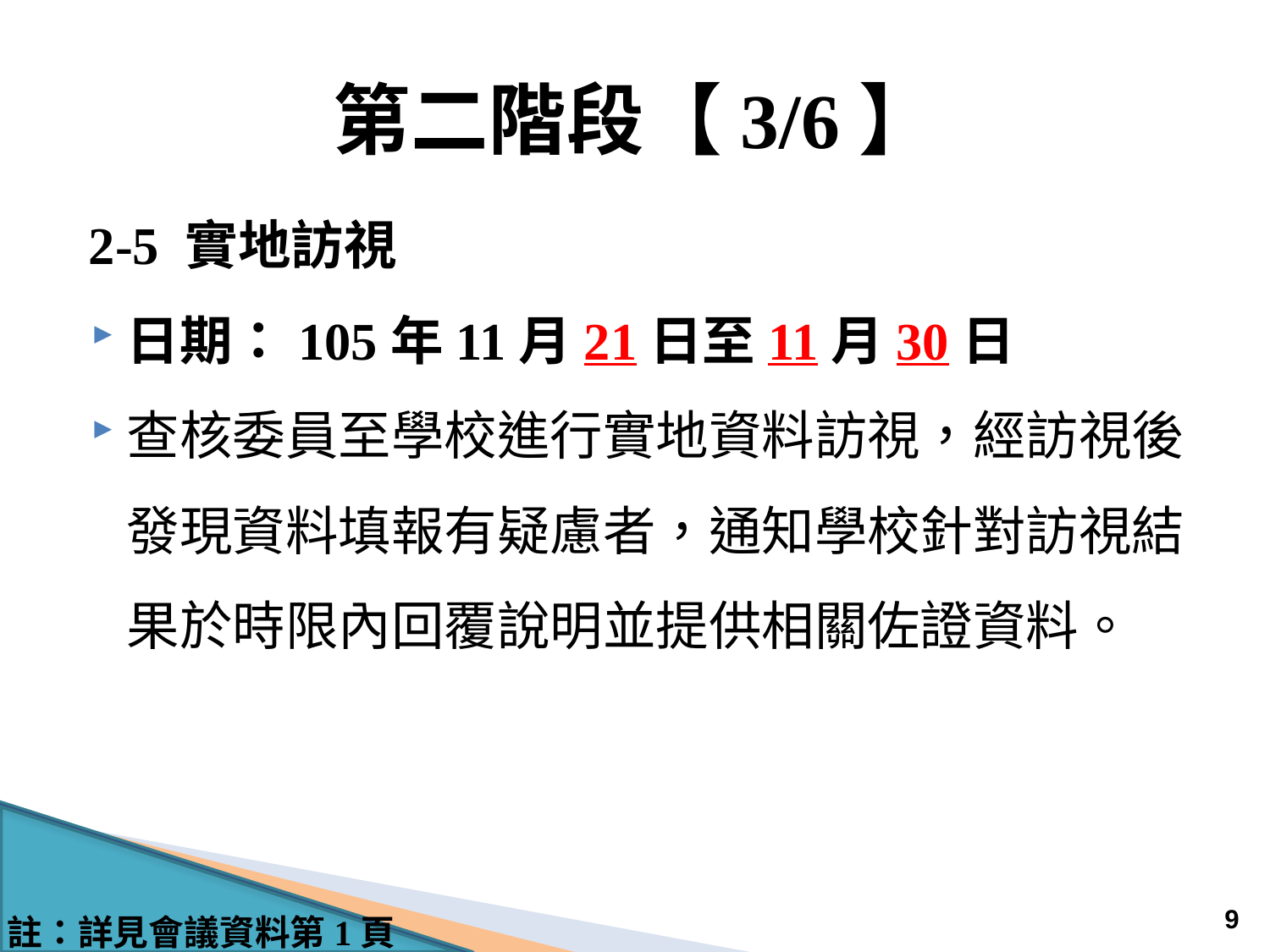

# 第二階段【3/6】
2-5 實地訪視
日期：105年11月21日至11月30日
查核委員至學校進行實地資料訪視，經訪視後發現資料填報有疑慮者，通知學校針對訪視結果於時限內回覆說明並提供相關佐證資料。
9
註：詳見會議資料第1頁